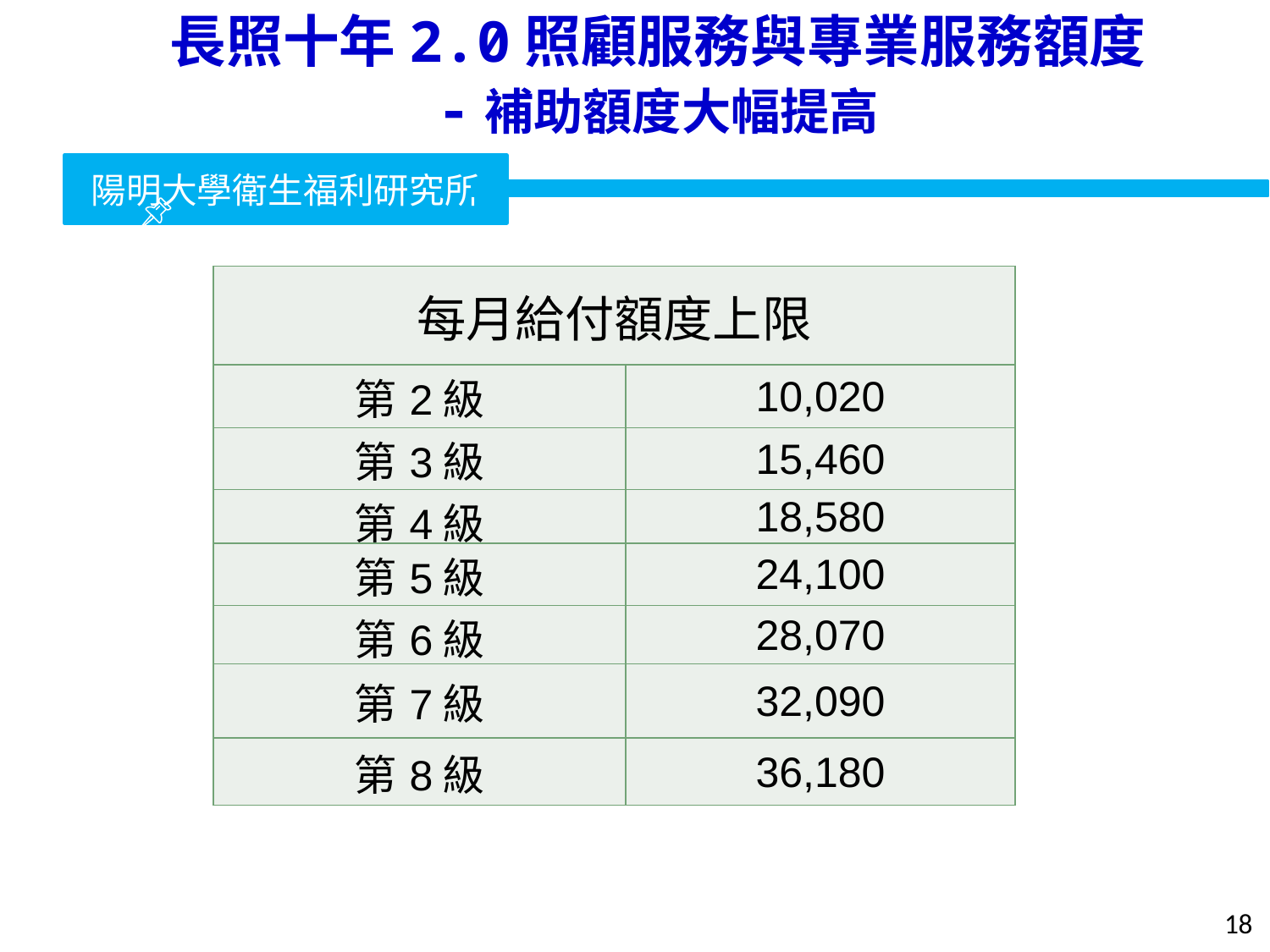

長照十年2.0照顧服務與專業服務額度
-補助額度大幅提高

| 每月給付額度上限 |  |
| --- | --- |
| 第2級 | 10,020 |
| 第3級 | 15,460 |
| 第4級 | 18,580 |
| 第5級 | 24,100 |
| 第6級 | 28,070 |
| 第7級 | 32,090 |
| 第8級 | 36,180 |
18